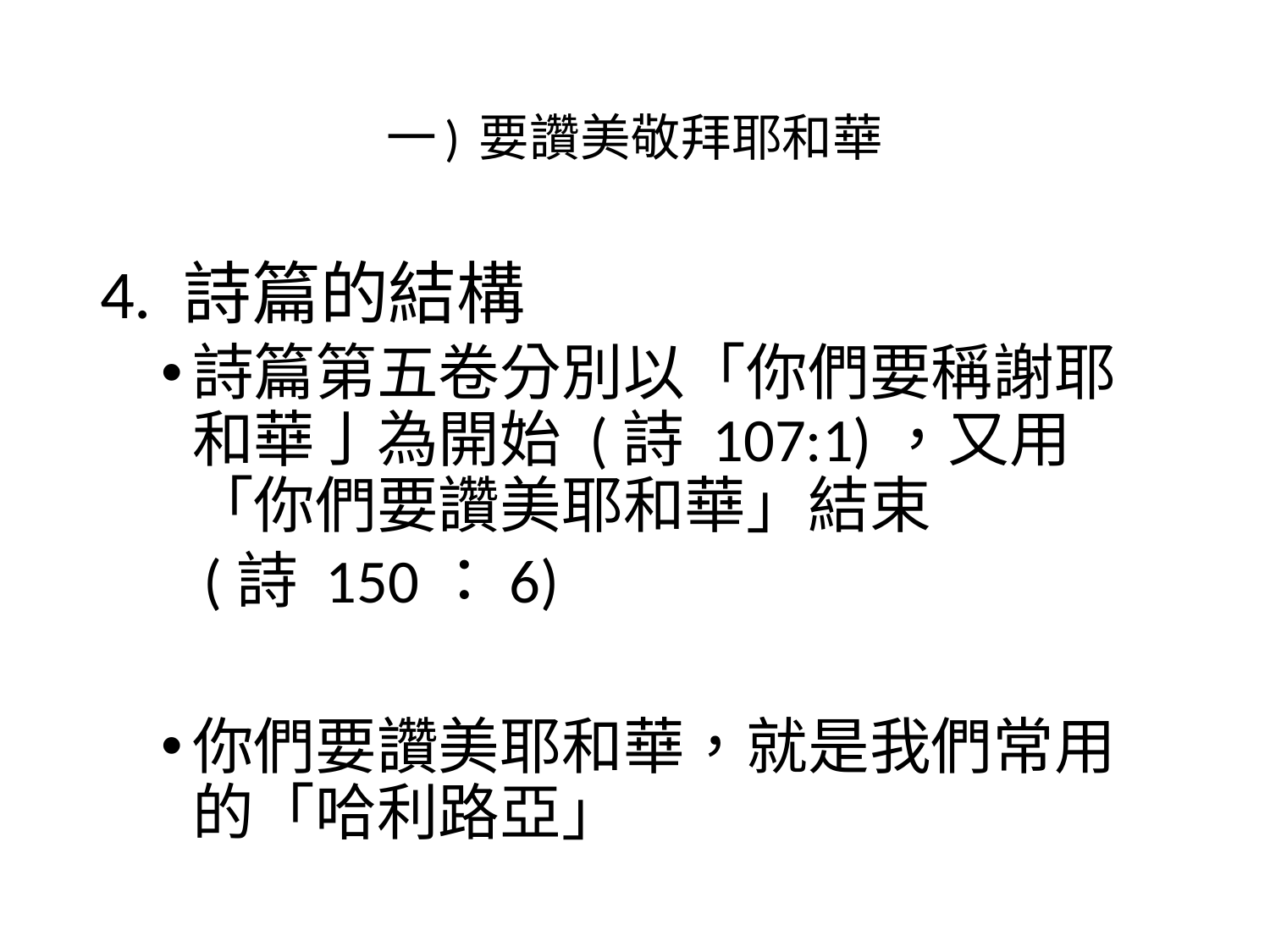

# 一) 要讚美敬拜耶和華
4. 詩篇的結構
詩篇第五卷分別以「你們要稱謝耶和華亅為開始 (詩 107:1)，又用「你們要讚美耶和華」結束
   (詩 150：6)

你們要讚美耶和華，就是我們常用的「哈利路亞」